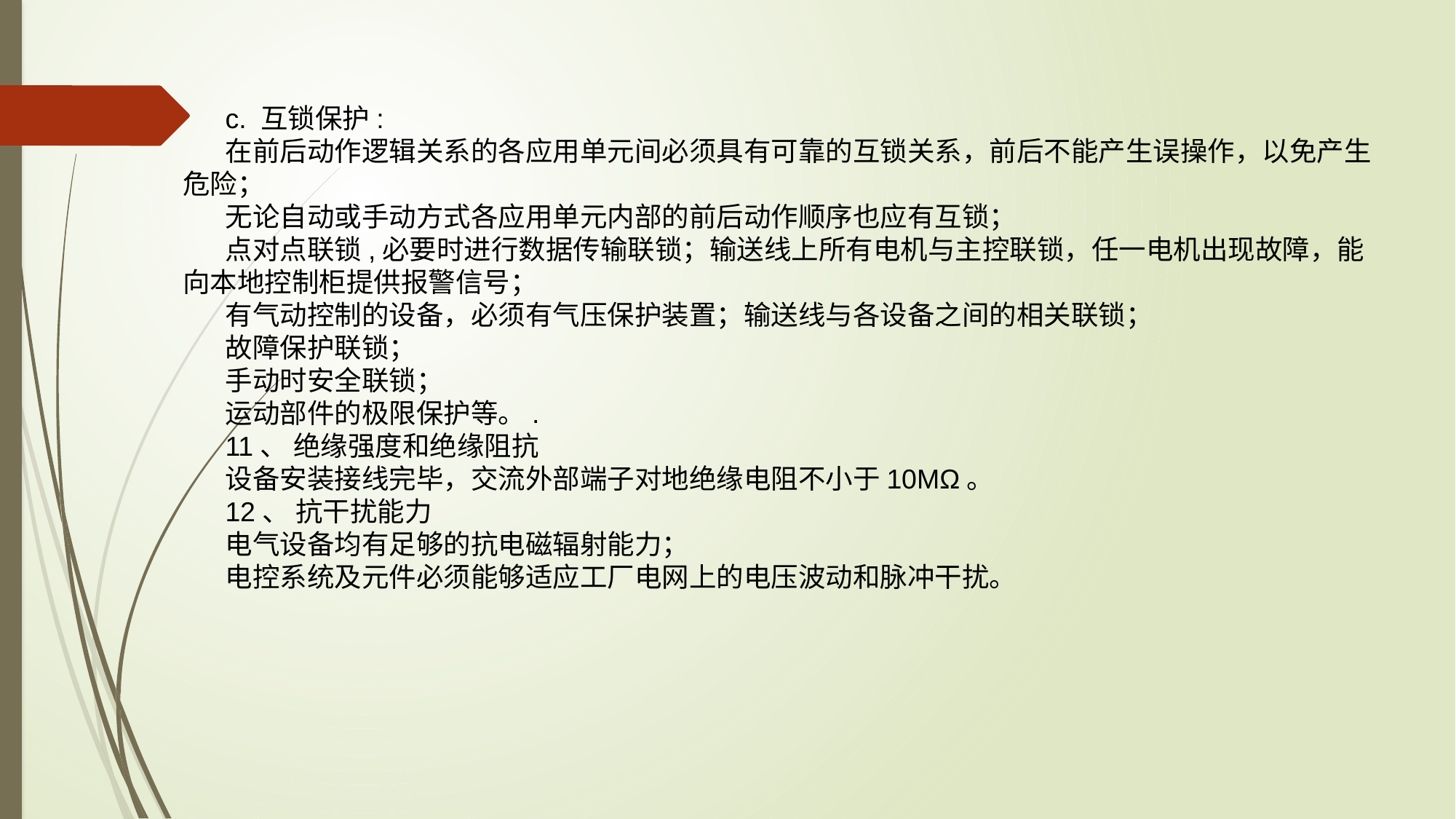

c. 互锁保护:
在前后动作逻辑关系的各应用单元间必须具有可靠的互锁关系，前后不能产生误操作，以免产生危险；
无论自动或手动方式各应用单元内部的前后动作顺序也应有互锁；
点对点联锁,必要时进行数据传输联锁；输送线上所有电机与主控联锁，任一电机出现故障，能向本地控制柜提供报警信号；
有气动控制的设备，必须有气压保护装置；输送线与各设备之间的相关联锁；
故障保护联锁；
手动时安全联锁；
运动部件的极限保护等。.
11、 绝缘强度和绝缘阻抗
设备安装接线完毕，交流外部端子对地绝缘电阻不小于10MΩ。
12、 抗干扰能力
电气设备均有足够的抗电磁辐射能力；
电控系统及元件必须能够适应工厂电网上的电压波动和脉冲干扰。